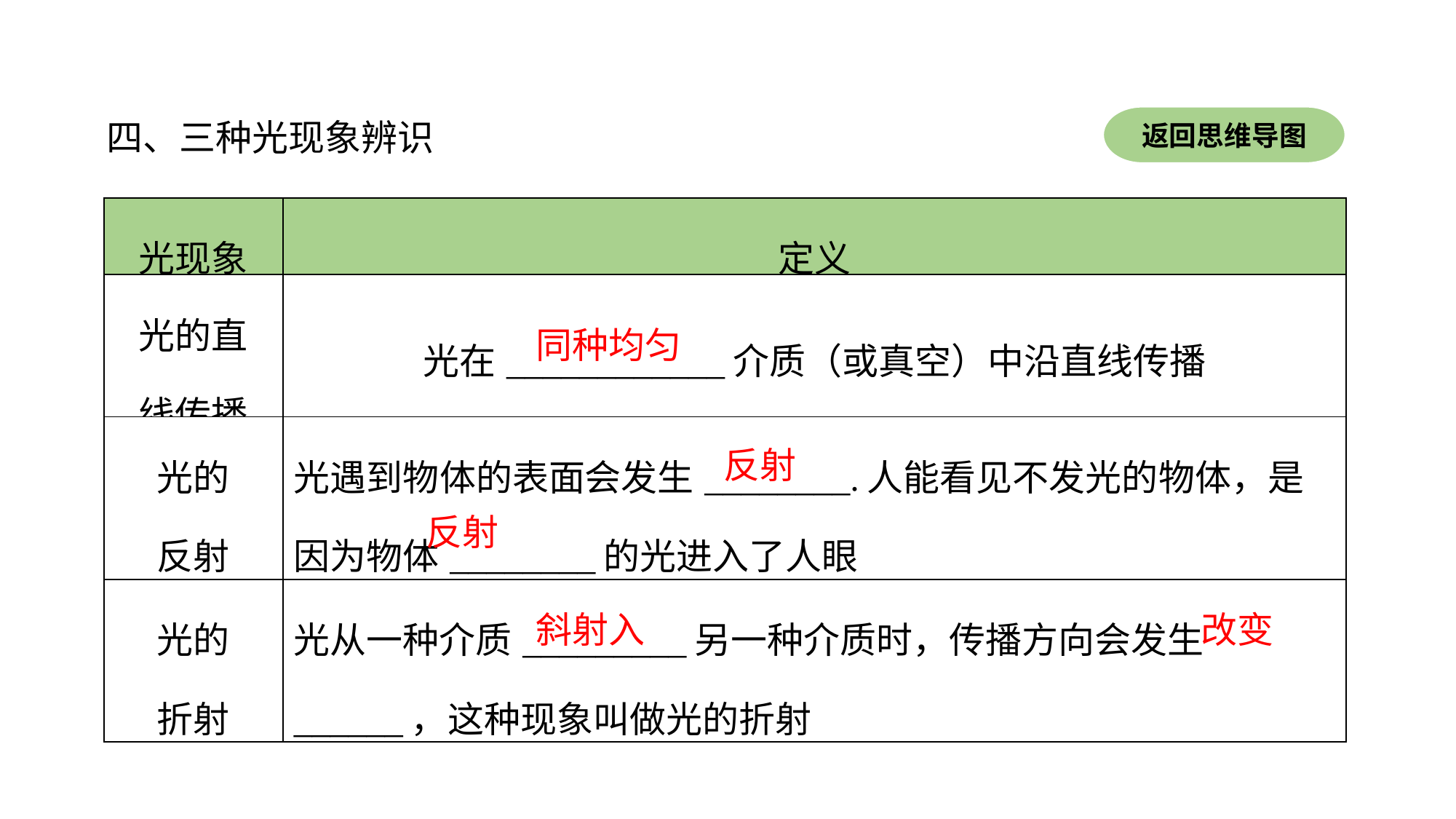

返回思维导图
四、三种光现象辨识
| 光现象 | 定义 |
| --- | --- |
| 光的直 线传播 | 光在\_\_\_\_\_\_\_\_\_\_\_\_介质（或真空）中沿直线传播 |
| 光的 反射 | 光遇到物体的表面会发生\_\_\_\_\_\_\_\_.人能看见不发光的物体，是因为物体\_\_\_\_\_\_\_\_的光进入了人眼 |
| 光的 折射 | 光从一种介质\_\_\_\_\_\_\_\_\_另一种介质时，传播方向会发生\_\_\_\_\_\_，这种现象叫做光的折射 |
同种均匀
反射
反射
斜射入
改变